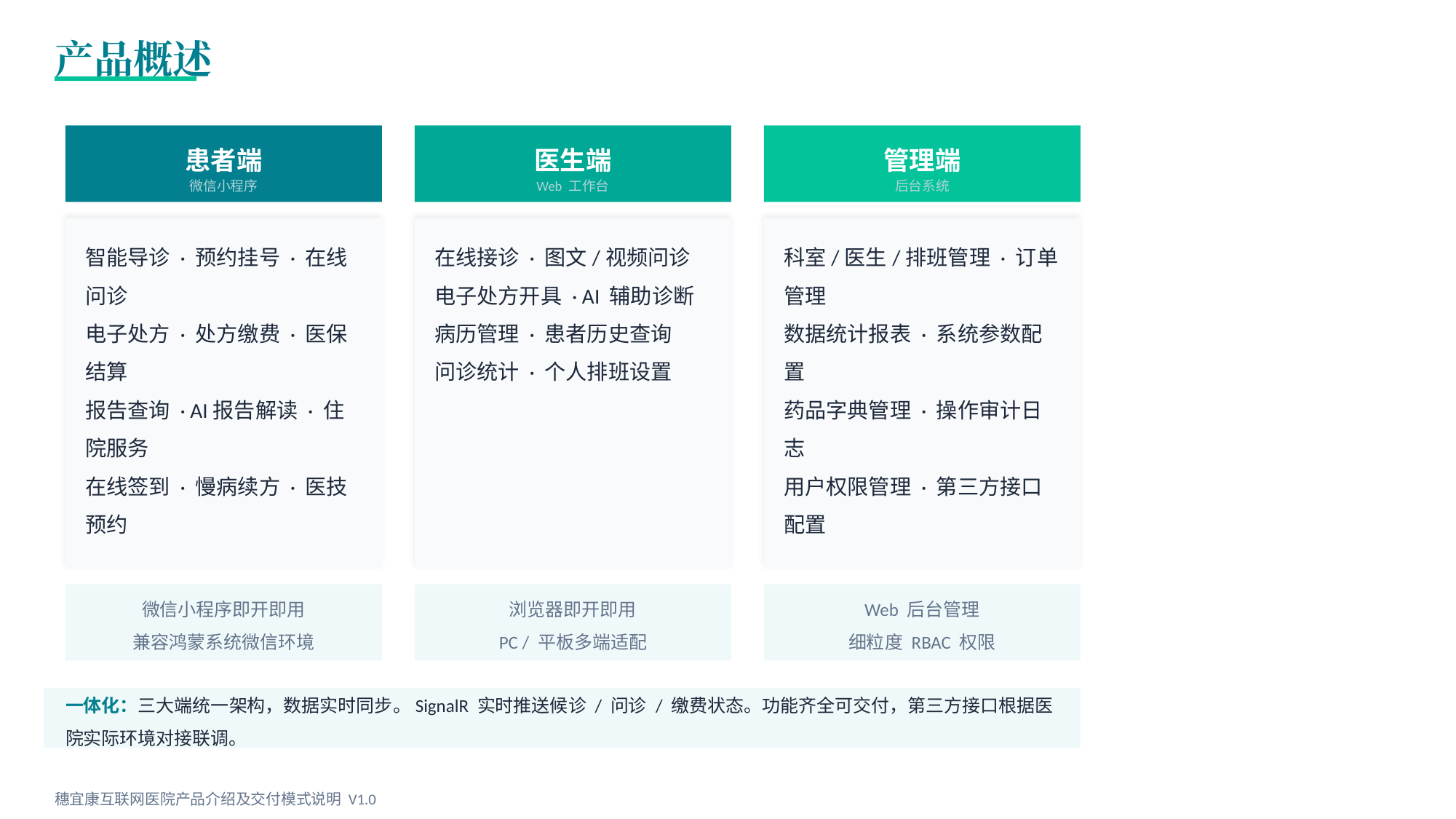

产品概述

患者端
医生端
管理端
微信小程序
Web 工作台
后台系统

智能导诊 · 预约挂号 · 在线问诊
电子处方 · 处方缴费 · 医保结算
报告查询 · AI报告解读 · 住院服务
在线签到 · 慢病续方 · 医技预约
在线接诊 · 图文/视频问诊
电子处方开具 · AI 辅助诊断
病历管理 · 患者历史查询
问诊统计 · 个人排班设置
科室/医生/排班管理 · 订单管理
数据统计报表 · 系统参数配置
药品字典管理 · 操作审计日志
用户权限管理 · 第三方接口配置

微信小程序即开即用
兼容鸿蒙系统微信环境
浏览器即开即用
PC / 平板多端适配
Web 后台管理
细粒度 RBAC 权限

一体化：三大端统一架构，数据实时同步。SignalR 实时推送候诊 / 问诊 / 缴费状态。功能齐全可交付，第三方接口根据医院实际环境对接联调。
穗宜康互联网医院产品介绍及交付模式说明 V1.0